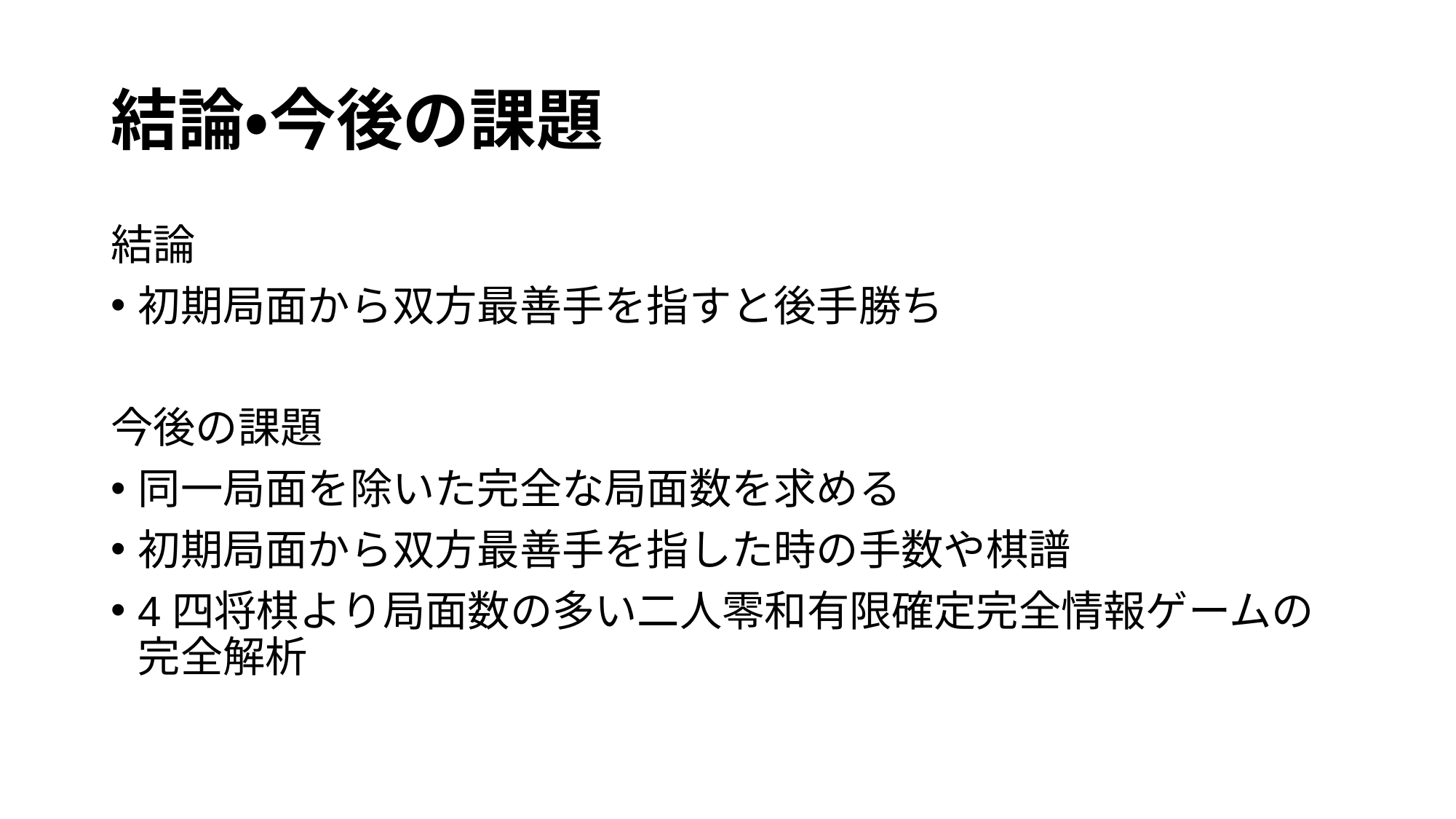

# 結論・今後の課題
結論
初期局面から双方最善手を指すと後手勝ち

今後の課題
同一局面を除いた完全な局面数を求める
初期局面から双方最善手を指した時の手数や棋譜
4四将棋より局面数の多い二人零和有限確定完全情報ゲームの完全解析